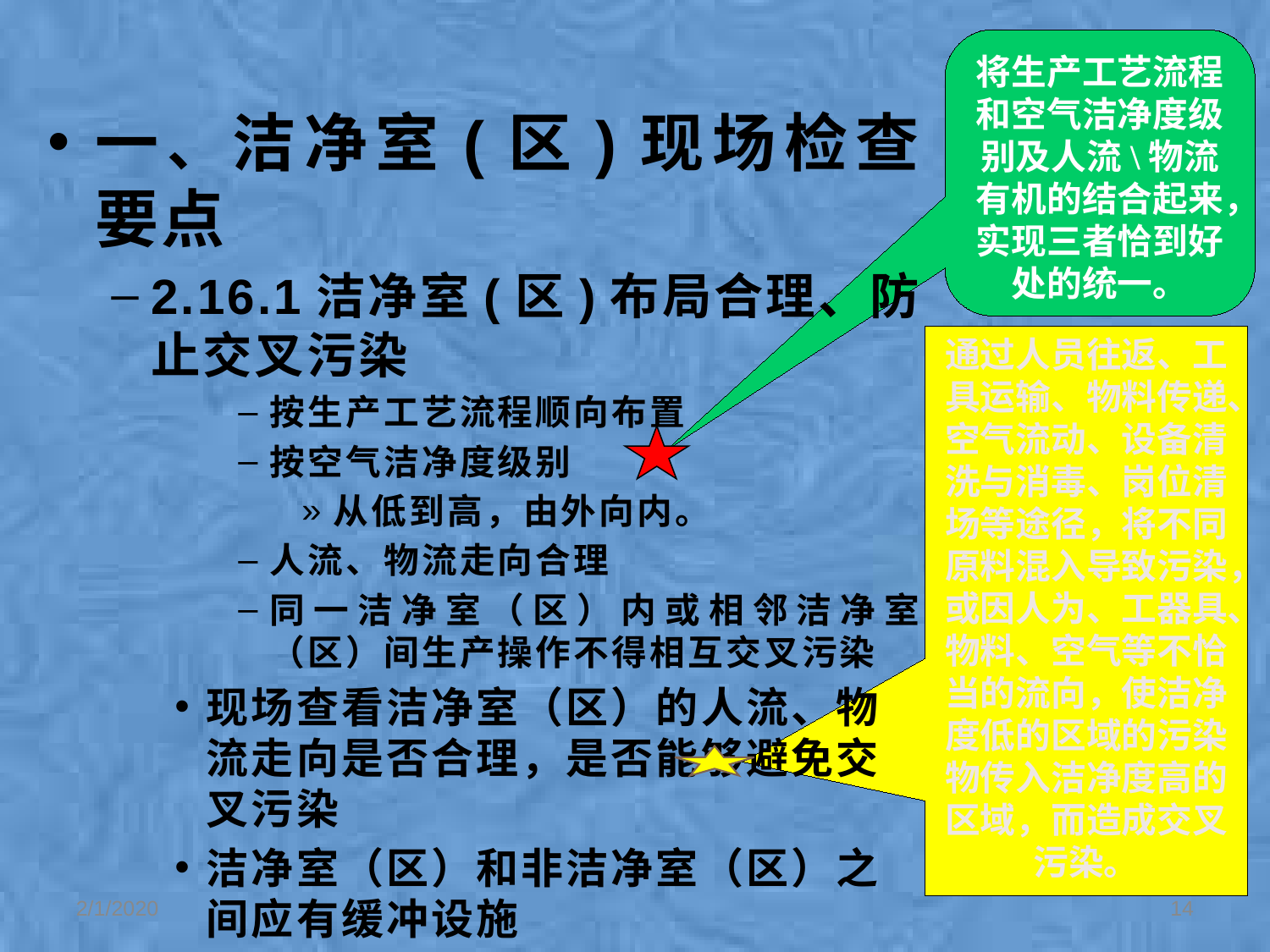

将生产工艺流程和空气洁净度级别及人流\物流有机的结合起来，实现三者恰到好处的统一。
一、洁净室(区)现场检查要点
2.16.1洁净室(区)布局合理、防止交叉污染
按生产工艺流程顺向布置
按空气洁净度级别
从低到高，由外向内。
人流、物流走向合理
同一洁净室（区）内或相邻洁净室（区）间生产操作不得相互交叉污染
现场查看洁净室（区）的人流、物流走向是否合理，是否能够避免交叉污染
洁净室（区）和非洁净室（区）之间应有缓冲设施
通过人员往返、工具运输、物料传递、空气流动、设备清洗与消毒、岗位清场等途径，将不同原料混入导致污染，或因人为、工器具、物料、空气等不恰当的流向，使洁净度低的区域的污染物传入洁净度高的区域，而造成交叉污染。

2/1/2020
14